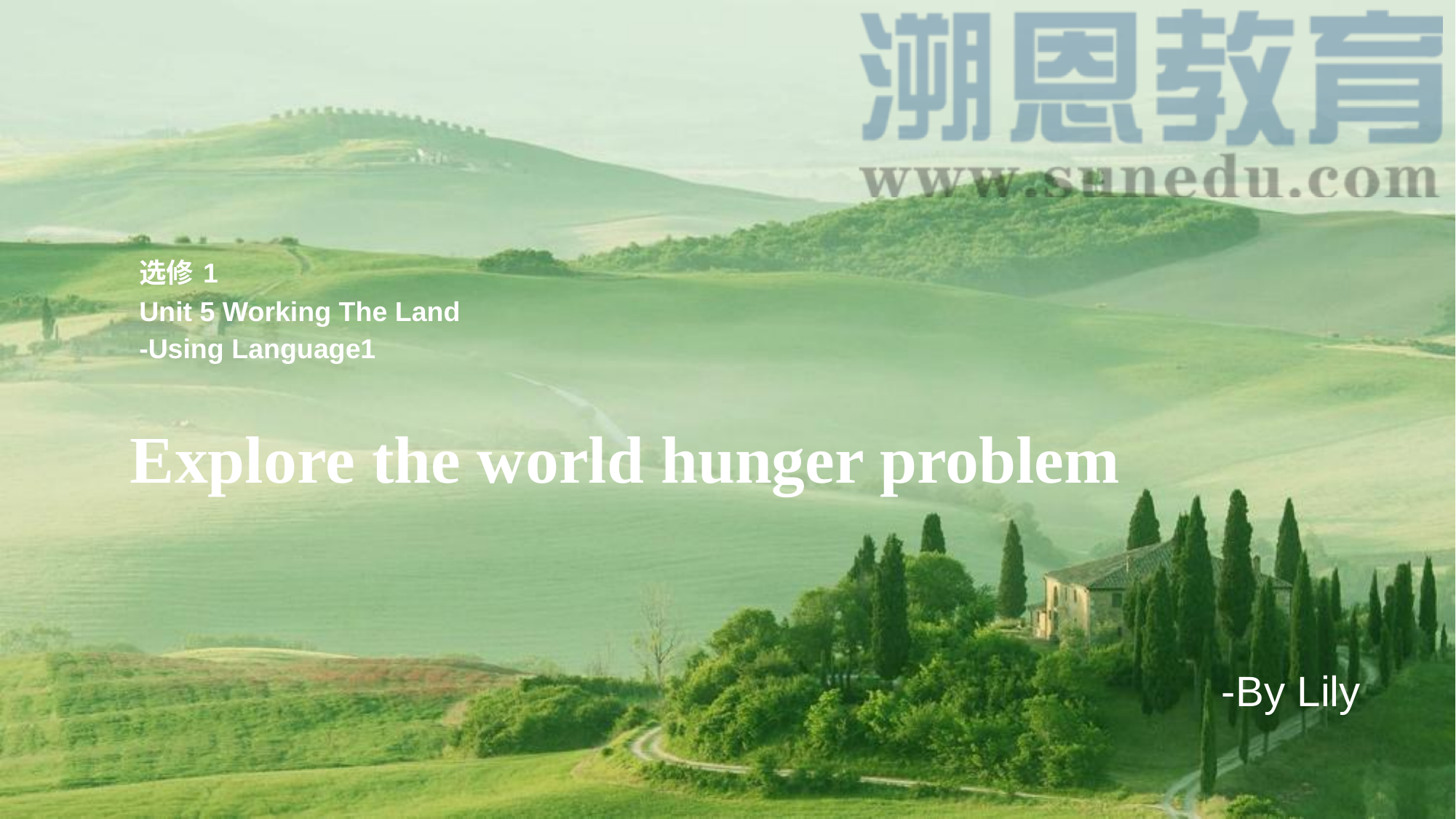

# 选修 1 Unit 5 Working The Land -Using Language1
Explore the world hunger problem

-By Lily